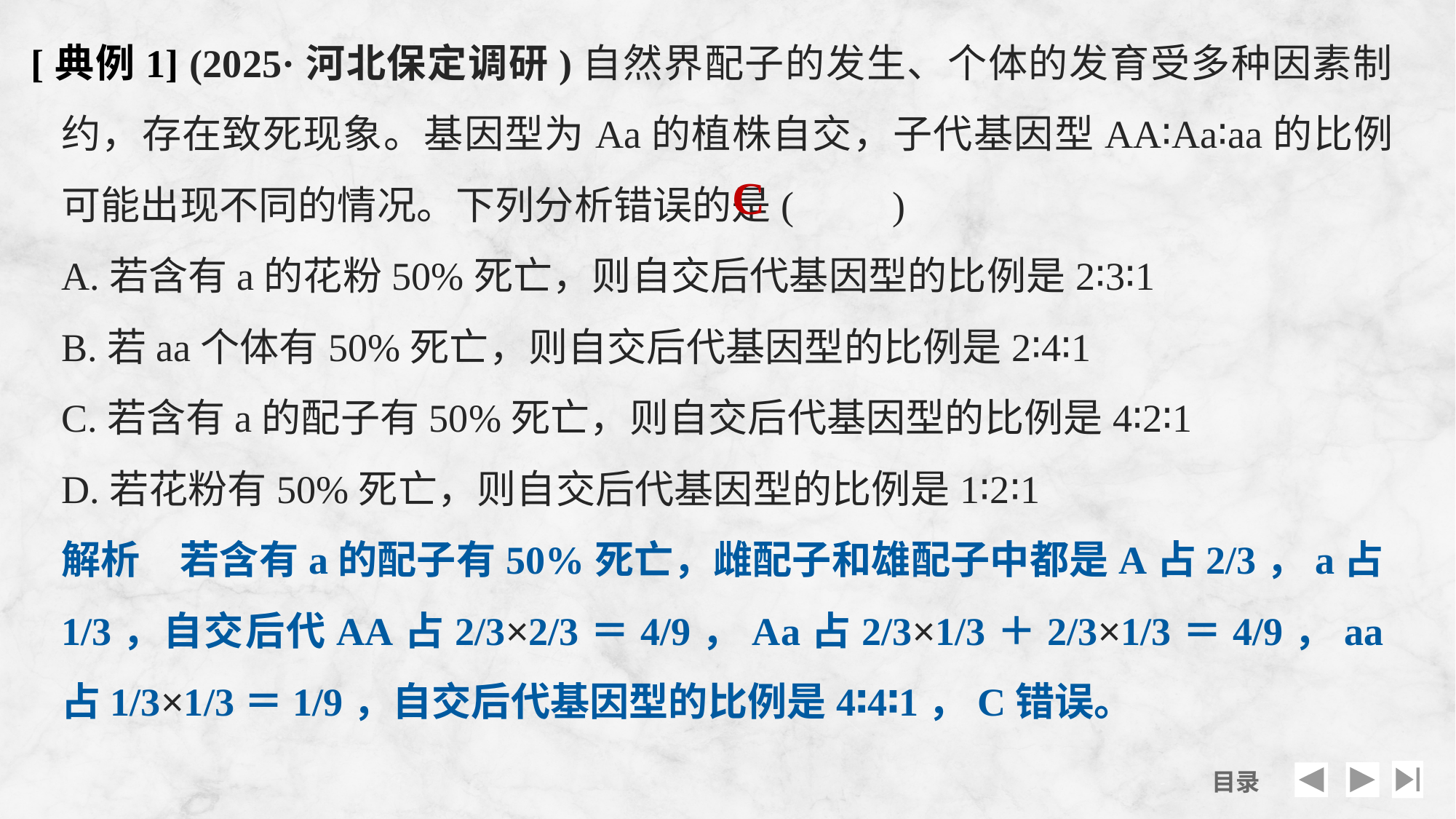

[典例1] (2025·河北保定调研)自然界配子的发生、个体的发育受多种因素制约，存在致死现象。基因型为Aa的植株自交，子代基因型AA∶Aa∶aa的比例可能出现不同的情况。下列分析错误的是(　　)
	A.若含有a的花粉50%死亡，则自交后代基因型的比例是2∶3∶1
	B.若aa个体有50%死亡，则自交后代基因型的比例是2∶4∶1
	C.若含有a的配子有50%死亡，则自交后代基因型的比例是4∶2∶1
	D.若花粉有50%死亡，则自交后代基因型的比例是1∶2∶1
	解析　若含有a的配子有50%死亡，雌配子和雄配子中都是A占2/3，a占1/3，自交后代AA占2/3×2/3＝4/9，Aa占2/3×1/3＋2/3×1/3＝4/9，aa占1/3×1/3＝1/9，自交后代基因型的比例是4∶4∶1，C错误。
C